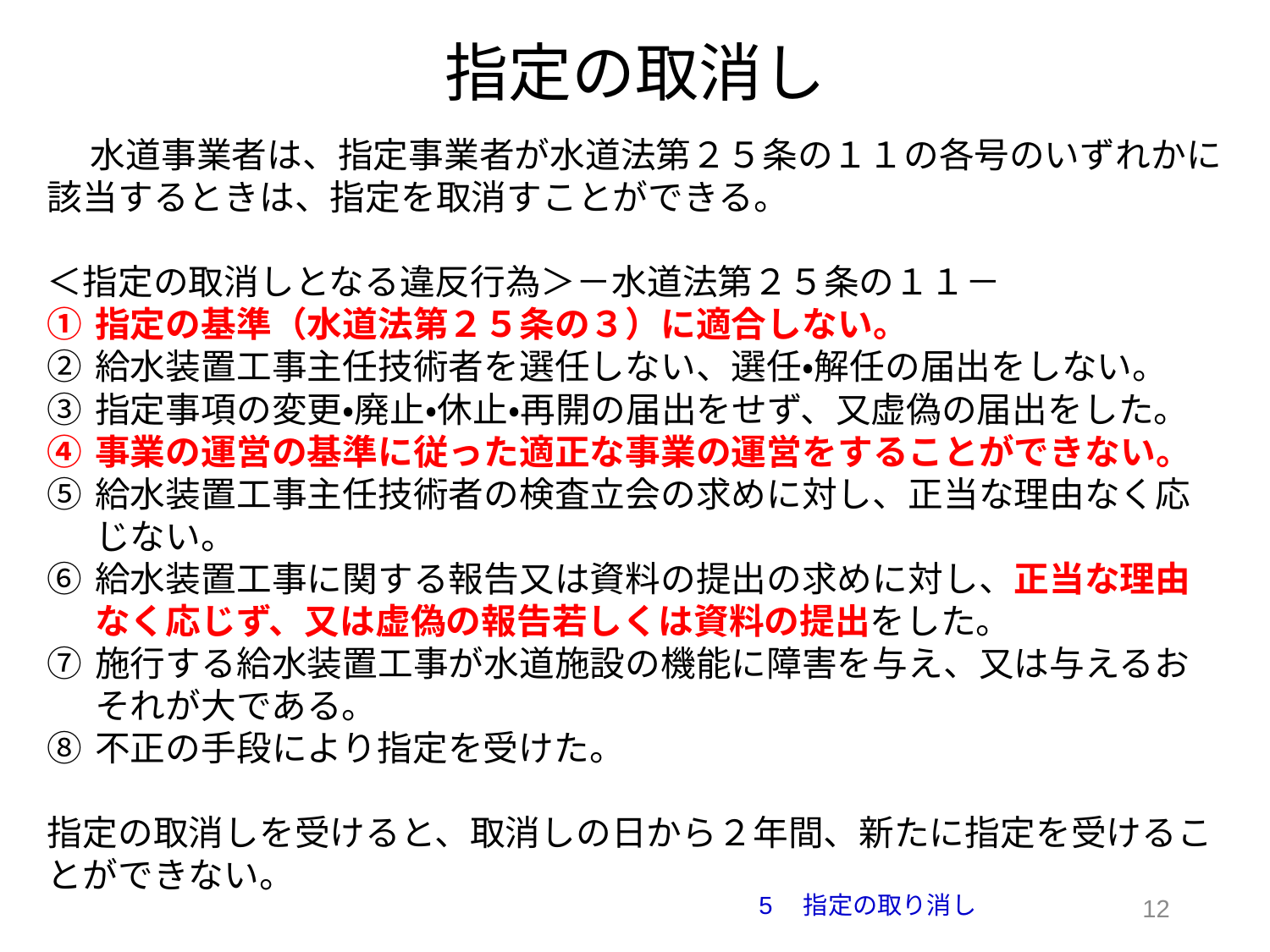

指定の取消し
　 水道事業者は、指定事業者が水道法第２５条の１１の各号のいずれかに該当するときは、指定を取消すことができる。

＜指定の取消しとなる違反行為＞－水道法第２５条の１１－
指定の基準（水道法第２５条の３）に適合しない。
給水装置工事主任技術者を選任しない、選任・解任の届出をしない。
指定事項の変更・廃止・休止・再開の届出をせず、又虚偽の届出をした。
事業の運営の基準に従った適正な事業の運営をすることができない。
給水装置工事主任技術者の検査立会の求めに対し、正当な理由なく応じない。
給水装置工事に関する報告又は資料の提出の求めに対し、正当な理由なく応じず、又は虚偽の報告若しくは資料の提出をした。
施行する給水装置工事が水道施設の機能に障害を与え、又は与えるおそれが大である。
不正の手段により指定を受けた。

指定の取消しを受けると、取消しの日から２年間、新たに指定を受けることができない。
12
5　指定の取り消し